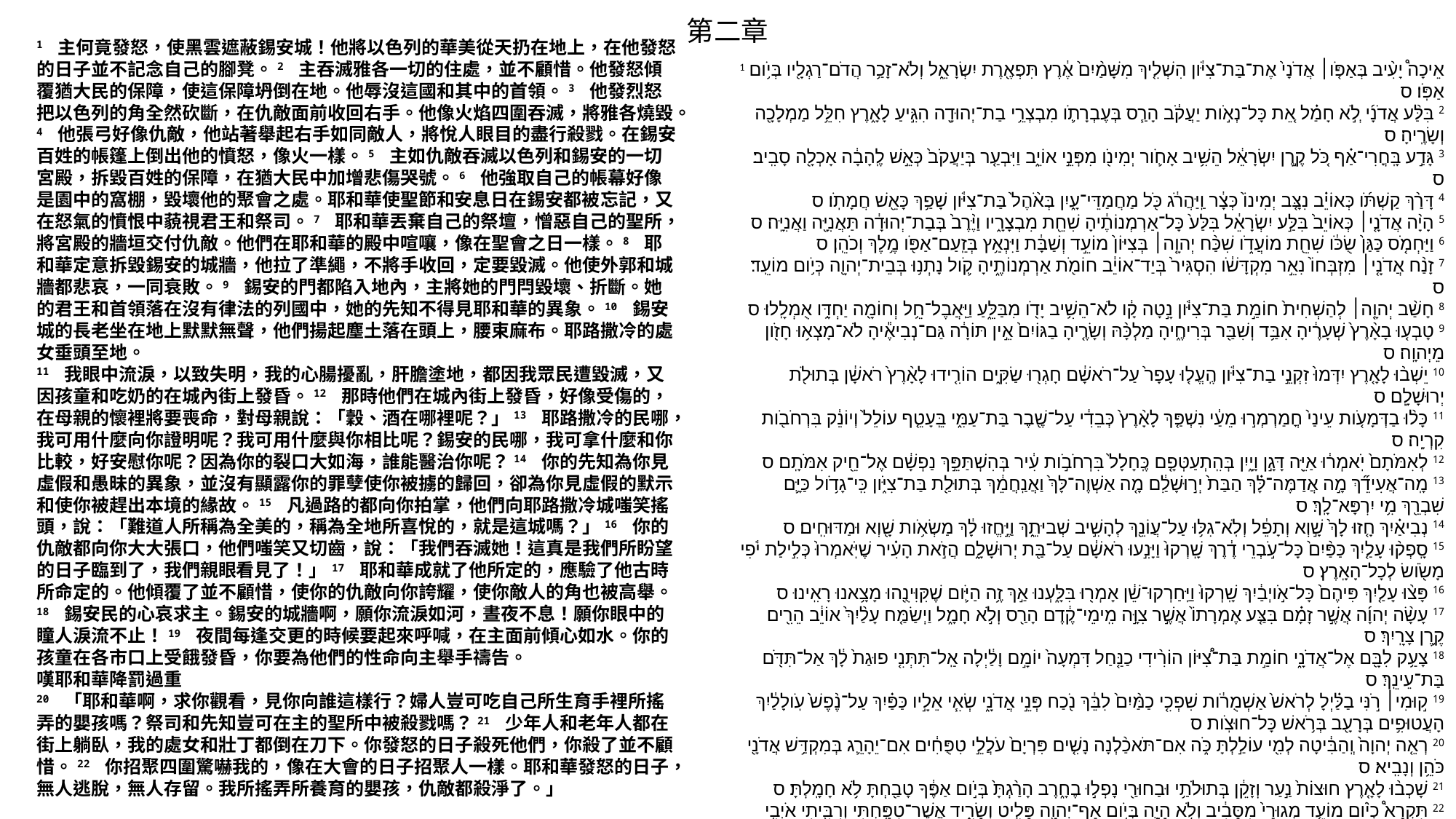

第二章
1 主何竟發怒，使黑雲遮蔽錫安城！他將以色列的華美從天扔在地上，在他發怒的日子並不記念自己的腳凳。2 主吞滅雅各一切的住處，並不顧惜。他發怒傾覆猶大民的保障，使這保障坍倒在地。他辱沒這國和其中的首領。3 他發烈怒把以色列的角全然砍斷，在仇敵面前收回右手。他像火焰四圍吞滅，將雅各燒毀。4 他張弓好像仇敵，他站著舉起右手如同敵人，將悅人眼目的盡行殺戮。在錫安百姓的帳篷上倒出他的憤怒，像火一樣。5 主如仇敵吞滅以色列和錫安的一切宮殿，拆毀百姓的保障，在猶大民中加增悲傷哭號。6 他強取自己的帳幕好像是園中的窩棚，毀壞他的聚會之處。耶和華使聖節和安息日在錫安都被忘記，又在怒氣的憤恨中藐視君王和祭司。7 耶和華丟棄自己的祭壇，憎惡自己的聖所，將宮殿的牆垣交付仇敵。他們在耶和華的殿中喧嚷，像在聖會之日一樣。8 耶和華定意拆毀錫安的城牆，他拉了準繩，不將手收回，定要毀滅。他使外郭和城牆都悲哀，一同衰敗。9 錫安的門都陷入地內，主將她的門閂毀壞、折斷。她的君王和首領落在沒有律法的列國中，她的先知不得見耶和華的異象。10 錫安城的長老坐在地上默默無聲，他們揚起塵土落在頭上，腰束麻布。耶路撒冷的處女垂頭至地。
11 我眼中流淚，以致失明，我的心腸擾亂，肝膽塗地，都因我眾民遭毀滅，又因孩童和吃奶的在城內街上發昏。12 那時他們在城內街上發昏，好像受傷的，在母親的懷裡將要喪命，對母親說：「穀、酒在哪裡呢？」13 耶路撒冷的民哪，我可用什麼向你證明呢？我可用什麼與你相比呢？錫安的民哪，我可拿什麼和你比較，好安慰你呢？因為你的裂口大如海，誰能醫治你呢？14 你的先知為你見虛假和愚昧的異象，並沒有顯露你的罪孽使你被擄的歸回，卻為你見虛假的默示和使你被趕出本境的緣故。15 凡過路的都向你拍掌，他們向耶路撒冷城嗤笑搖頭，說：「難道人所稱為全美的，稱為全地所喜悅的，就是這城嗎？」16 你的仇敵都向你大大張口，他們嗤笑又切齒，說：「我們吞滅她！這真是我們所盼望的日子臨到了，我們親眼看見了！」17 耶和華成就了他所定的，應驗了他古時所命定的。他傾覆了並不顧惜，使你的仇敵向你誇耀，使你敵人的角也被高舉。18 錫安民的心哀求主。錫安的城牆啊，願你流淚如河，晝夜不息！願你眼中的瞳人淚流不止！19 夜間每逢交更的時候要起來呼喊，在主面前傾心如水。你的孩童在各市口上受餓發昏，你要為他們的性命向主舉手禱告。
嘆耶和華降罰過重
20 「耶和華啊，求你觀看，見你向誰這樣行？婦人豈可吃自己所生育手裡所搖弄的嬰孩嗎？祭司和先知豈可在主的聖所中被殺戮嗎？21 少年人和老年人都在街上躺臥，我的處女和壯丁都倒在刀下。你發怒的日子殺死他們，你殺了並不顧惜。22 你招聚四圍驚嚇我的，像在大會的日子招聚人一樣。耶和華發怒的日子，無人逃脫，無人存留。我所搖弄所養育的嬰孩，仇敵都殺淨了。」
1 אֵיכָה֩ יָעִ֨יב בְּאַפֹּ֤ו׀ אֲדֹנָי֙ אֶת־בַּת־צִיֹּ֔ון הִשְׁלִ֤יךְ מִשָּׁמַ֨יִם֙ אֶ֔רֶץ תִּפְאֶ֖רֶת יִשְׂרָאֵ֑ל וְלֹא־זָכַ֥ר הֲדֹם־רַגְלָ֖יו בְּיֹ֥ום אַפֹּֽו׃ ס
2 בִּלַּ֨ע אֲדֹנָ֜י ְלֹ֣א חָמַ֗ל אֵ֚ת כָּל־נְאֹ֣ות יַעֲקֹ֔ב הָרַ֧ס בְּעֶבְרָתֹ֛ו מִבְצְרֵ֥י בַת־יְהוּדָ֖ה הִגִּ֣יעַ לָאָ֑רֶץ חִלֵּ֥ל מַמְלָכָ֖ה וְשָׂרֶֽיהָ׃ ס
3 גָּדַ֣ע בָּֽחֳרִי־אַ֗ף כֹּ֚ל קֶ֣רֶן יִשְׂרָאֵ֔ל הֵשִׁ֥יב אָחֹ֛ור יְמִינֹ֖ו מִפְּנֵ֣י אוֹיֵ֑ב וַיִּבְעַ֤ר בְּיַעֲקֹב֙ כְּאֵ֣שׁ לֶֽהָבָ֔ה אָכְלָ֖ה סָבִֽיב׃ ס
4 דָּרַ֨ךְ קַשְׁתֹּ֜ו כְּאוֹיֵ֗ב נִצָּ֤ב יְמִינוֹ֙ כְּצָ֔ר וַֽיַּהֲרֹ֔ג כֹּ֖ל מַחֲמַדֵּי־עָ֑יִן בְּאֹ֨הֶל֙ בַּת־צִיֹּ֔ון שָׁפַ֥ךְ כָּאֵ֖שׁ חֲמָתֹֽו׃ ס
5 הָיָ֨ה אֲדֹנָ֤י׀ כְּאוֹיֵב֙ בִּלַּ֣ע יִשְׂרָאֵ֔ל בִּלַּע֙ כָּל־אַרְמְנוֹתֶ֔יהָ שִׁחֵ֖ת מִבְצָרָ֑יו וַיֶּ֨רֶב֙ בְּבַת־יְהוּדָ֔ה תַּאֲנִיָּ֖ה וַאֲנִיָּֽה׃ ס
6 וַיַּחְמֹ֤ס כַּגַּן֙ שֻׂכֹּ֔ו שִׁחֵ֖ת מוֹעֲדֹ֑ו שִׁכַּ֨ח יְהוָ֤ה׀ בְּצִיּוֹן֙ מוֹעֵ֣ד וְשַׁבָּ֔ת וַיִּנְאַ֥ץ בְּזַֽעַם־אַפֹּ֖ו מֶ֥לֶךְ וְכֹהֵֽן׃ ס
7 זָנַ֨ח אֲדֹנָ֤י׀ מִזְבְּחוֹ֙ נִאֵ֣ר מִקְדָּשֹׁ֔ו הִסְגִּיר֙ בְּיַד־אוֹיֵ֔ב חוֹמֹ֖ת אַרְמְנוֹתֶ֑יהָ קֹ֛ול נָתְנ֥וּ בְּבֵית־יְהוָ֖ה כְּיֹ֥ום מוֹעֵֽד׃ ס
8 חָשַׁ֨ב יְהוָ֤ה׀ לְהַשְׁחִית֙ חוֹמַ֣ת בַּת־צִיֹּ֔ון נָ֣טָה קָ֔ו לֹא־הֵשִׁ֥יב יָדֹ֖ו מִבַּלֵּ֑עַ וַיַּֽאֲבֶל־חֵ֥ל וְחוֹמָ֖ה יַחְדָּ֥ו אֻמְלָֽלוּ׃ ס
9 טָבְע֤וּ בָאָ֨רֶץ֙ שְׁעָרֶ֔יהָ אִבַּ֥ד וְשִׁבַּ֖ר בְּרִיחֶ֑יהָ מַלְכָּ֨הּ וְשָׂרֶ֤יהָ בַגּוֹיִם֙ אֵ֣ין תּוֹרָ֔ה גַּם־נְבִיאֶ֕יהָ לֹא־מָצְא֥וּ חָזֹ֖ון מֵיְהוָֽה׃ ס
10 יֵשְׁב֨וּ לָאָ֤רֶץ יִדְּמוּ֙ זִקְנֵ֣י בַת־צִיֹּ֔ון הֶֽעֱל֤וּ עָפָר֙ עַל־רֹאשָׁ֔ם חָגְר֖וּ שַׂקִּ֑ים הוֹרִ֤ידוּ לָאָ֨רֶץ֙ רֹאשָׁ֔ן בְּתוּלֹ֖ת יְרוּשָׁלִָֽם׃ ס
11 כָּל֨וּ בַדְּמָעֹ֤ות עֵינַי֙ חֳמַרְמְר֣וּ מֵעַ֔י נִשְׁפַּ֤ךְ לָאָ֨רֶץ֙ כְּבֵדִ֔י עַל־שֶׁ֖בֶר בַּת־עַמִּ֑י בֵּֽעָטֵ֤ף עוֹלֵל֙ וְיוֹנֵ֔ק בִּרְחֹבֹ֖ות קִרְיָֽה׃ ס
12 לְאִמֹּתָם֙ יֹֽאמְר֔וּ אַיֵּ֖ה דָּגָ֣ן וָיָ֑יִן בְּהִֽתְעַטְּפָ֤ם כֶּֽחָלָל֙ בִּרְחֹבֹ֣ות עִ֔יר בְּהִשְׁתַּפֵּ֣ךְ נַפְשָׁ֔ם אֶל־חֵ֖יק אִמֹּתָֽם׃ ס
13 מָֽה־אֲעִידֵ֞ךְ מָ֣ה אֲדַמֶּה־לָּ֗ךְ הַבַּת֙ יְר֣וּשָׁלִַ֔ם מָ֤ה אַשְׁוֶה־לָּךְ֙ וַאֲנַֽחֲמֵ֔ךְ בְּתוּלַ֖ת בַּת־צִיֹּ֑ון כִּֽי־גָדֹ֥ול כַּיָּ֛ם שִׁבְרֵ֖ךְ מִ֥י יִרְפָּא־לָֽךְ׃ ס
14 נְבִיאַ֗יִךְ חָ֤זוּ לָךְ֙ שָׁ֣וְא וְתָפֵ֔ל וְלֹֽא־גִלּ֥וּ עַל־עֲוֹנֵ֖ךְ לְהָשִׁ֣יב שְׁביּתֵ֑ךְ וַיֶּ֣חֱזוּ לָ֔ךְ מַשְׂאֹ֥ות שָׁ֖וְא וּמַדּוּחִֽים׃ ס
15 סָֽפְק֨וּ עָלַ֤יִךְ כַּפַּ֨יִם֙ כָּל־עֹ֣בְרֵי דֶ֔רֶךְ שָֽׁרְקוּ֙ וַיָּנִ֣עוּ רֹאשָׁ֔ם עַל־בַּ֖ת יְרוּשָׁלִָ֑ם הֲזֹ֣את הָעִ֗יר שֶׁיֹּֽאמְרוּ֙ כְּלִ֣ילַת יֹ֔פִי מָשֹׂ֖ושׂ לְכָל־הָאָֽרֶץ׃ ס
16 פָּצ֨וּ עָלַ֤יִךְ פִּיהֶם֙ כָּל־אֹ֣ויְבַ֔יִךְ שָֽׁרְקוּ֙ וַיַּֽחַרְקוּ־שֵׁ֔ן אָמְר֖וּ בִּלָּ֑עְנוּ אַ֣ךְ זֶ֥ה הַיֹּ֛ום שֶׁקִּוִּינֻ֖הוּ מָצָ֥אנוּ רָאִֽינוּ׃ ס
17 עָשָׂ֨ה יְהוָ֜ה אֲשֶׁ֣ר זָמָ֗ם בִּצַּ֤ע אֶמְרָתוֹ֙ אֲשֶׁ֣ר צִוָּ֣ה מִֽימֵי־קֶ֔דֶם הָרַ֖ס וְלֹ֣א חָמָ֑ל וַיְשַׂמַּ֤ח עָלַ֨יִךְ֙ אוֹיֵ֔ב הֵרִ֖ים קֶ֥רֶן צָרָֽיִךְ׃ ס
18 צָעַ֥ק לִבָּ֖ם אֶל־אֲדֹנָ֑י חוֹמַ֣ת בַּת־צִ֠יּוֹן הוֹרִ֨ידִי כַנַּ֤חַל דִּמְעָה֙ יוֹמָ֣ם וָלַ֔יְלָה אַֽל־תִּתְּנִ֤י פוּגַת֙ לָ֔ךְ אַל־תִּדֹּ֖ם בַּת־עֵינֵֽךְ׃ ס
19 ק֣וּמִי׀ רֹ֣נִּי בַלַּ֗יְלָ לְרֹאשׁ֙ אַשְׁמֻרֹ֔ות שִׁפְכִ֤י כַמַּ֨יִם֙ לִבֵּ֔ךְ נֹ֖כַח פְּנֵ֣י אֲדֹנָ֑י שְׂאִ֧י אֵלָ֣יו כַּפַּ֗יִךְ עַל־נֶ֨פֶשׁ֙ עֹֽולָלַ֔יִךְ הָעֲטוּפִ֥ים בְּרָעָ֖ב בְּרֹ֥אשׁ כָּל־חוּצֹֽות׃ ס
20 רְאֵ֤ה יְהוָה֙ וְֽהַבִּ֔יטָה לְמִ֖י עוֹלַ֣לְתָּ כֹּ֑ה אִם־תֹּאכַ֨לְנָה נָשִׁ֤ים פִּרְיָם֙ עֹלֲלֵ֣י טִפֻּחִ֔ים אִם־יֵהָרֵ֛ג בְּמִקְדַּ֥שׁ אֲדֹנָ֖י כֹּהֵ֥ן וְנָבִֽיא׃ ס
21 שָׁכְב֨וּ לָאָ֤רֶץ חוּצוֹת֙ נַ֣עַר וְזָקֵ֔ן בְּתוּלֹתַ֥י וּבַחוּרַ֖י נָפְל֣וּ בֶחָ֑רֶב הָרַ֨גְתָּ֙ בְּיֹ֣ום אַפֶּ֔ךָ טָבַ֖חְתָּ לֹ֥א חָמָֽלְתָּ׃ ס
22 תִּקְרָא֩ כְיֹ֨ום מוֹעֵ֤ד מְגוּרַי֙ מִסָּבִ֔יב וְלֹ֥א הָיָ֛ה בְּיֹ֥ום אַף־יְהוָ֖ה פָּלִ֣יט וְשָׂרִ֑יד אֲשֶׁר־טִפַּ֥חְתִּי וְרִבִּ֖יתִי אֹיְבִ֥י כִלָּֽם׃ פ